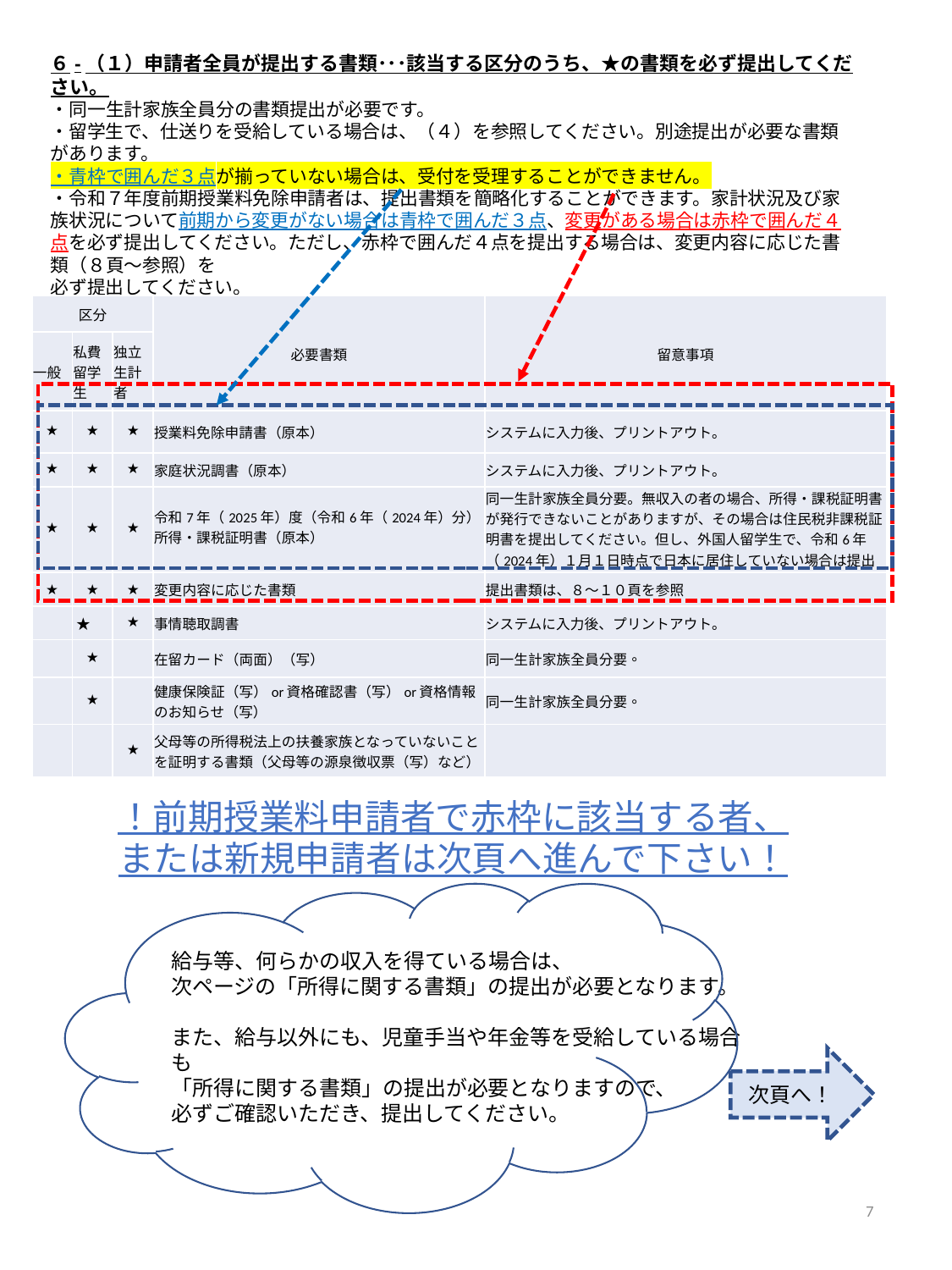

６-（１）申請者全員が提出する書類･･･該当する区分のうち、★の書類を必ず提出してください。
・同一生計家族全員分の書類提出が必要です。
・留学生で、仕送りを受給している場合は、（４）を参照してください。別途提出が必要な書類があります。
・青枠で囲んだ３点が揃っていない場合は、受付を受理することができません。
・令和７年度前期授業料免除申請者は、提出書類を簡略化することができます。家計状況及び家族状況について前期から変更がない場合は青枠で囲んだ３点、変更がある場合は赤枠で囲んだ４点を必ず提出してください。ただし、赤枠で囲んだ４点を提出する場合は、変更内容に応じた書類（８頁～参照）を
必ず提出してください。
　なお、前期授業料免除申請をしていない者が簡略化した書類にて申請した場合は、その申請は無効となります。
| 区分 |  |  | 必要書類 | 留意事項 |
| --- | --- | --- | --- | --- |
| 一般 | 私費 留学生 | 独立 生計者 |  |  |
| ★ | ★ | ★ | 授業料免除申請書（原本） | システムに入力後、プリントアウト。 |
| ★ | ★ | ★ | 家庭状況調書（原本） | システムに入力後、プリントアウト。 |
| ★ | ★ | ★ | 令和7年（2025年）度（令和6年（2024年）分）所得・課税証明書（原本） | 同一生計家族全員分要。無収入の者の場合、所得・課税証明書が発行できないことがありますが、その場合は住民税非課税証明書を提出してください。但し、外国人留学生で、令和6年（2024年）１月１日時点で日本に居住していない場合は提出不要です。 |
| ★ | ★ | ★ | 変更内容に応じた書類 | 提出書類は、８～１０頁を参照 |
|  | ★ | ★ | 事情聴取調書 | システムに入力後、プリントアウト。 |
|  | ★ |  | 在留カード（両面）（写） | 同一生計家族全員分要。 |
|  | ★ |  | 健康保険証（写）or資格確認書（写）or資格情報のお知らせ（写） | 同一生計家族全員分要。 |
|  |  | ★ | 父母等の所得税法上の扶養家族となっていないことを証明する書類（父母等の源泉徴収票（写）など） |  |

！前期授業料申請者で赤枠に該当する者、
または新規申請者は次頁へ進んで下さい！

給与等、何らかの収入を得ている場合は、
次ページの「所得に関する書類」の提出が必要となります。

また、給与以外にも、児童手当や年金等を受給している場合も
「所得に関する書類」の提出が必要となりますので、
必ずご確認いただき、提出してください。
次頁へ！
7